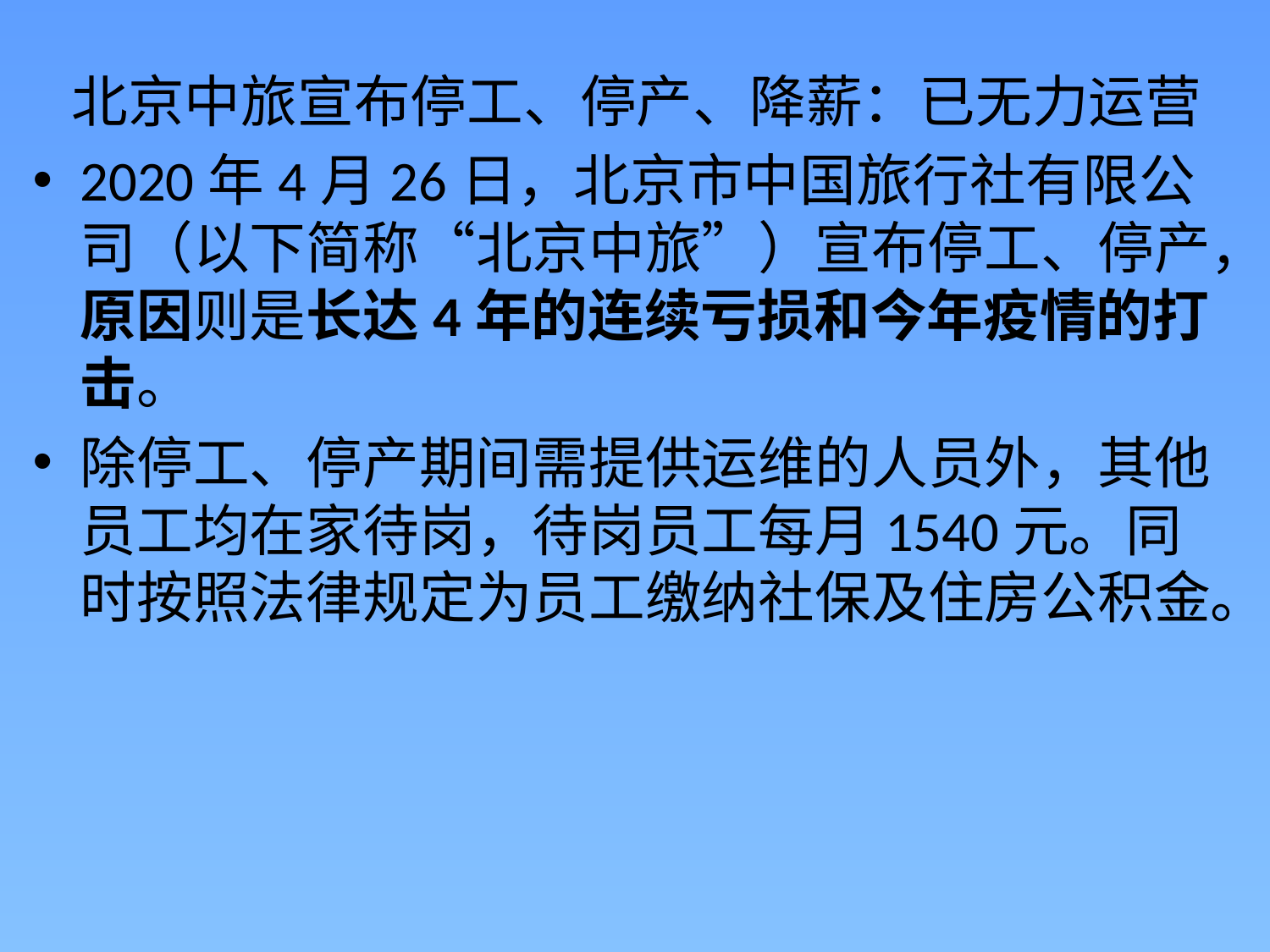

北京中旅宣布停工、停产、降薪：已无力运营
2020年4月26日，北京市中国旅行社有限公司（以下简称“北京中旅”）宣布停工、停产，原因则是长达4年的连续亏损和今年疫情的打击。
除停工、停产期间需提供运维的人员外，其他员工均在家待岗，待岗员工每月1540元。同时按照法律规定为员工缴纳社保及住房公积金。